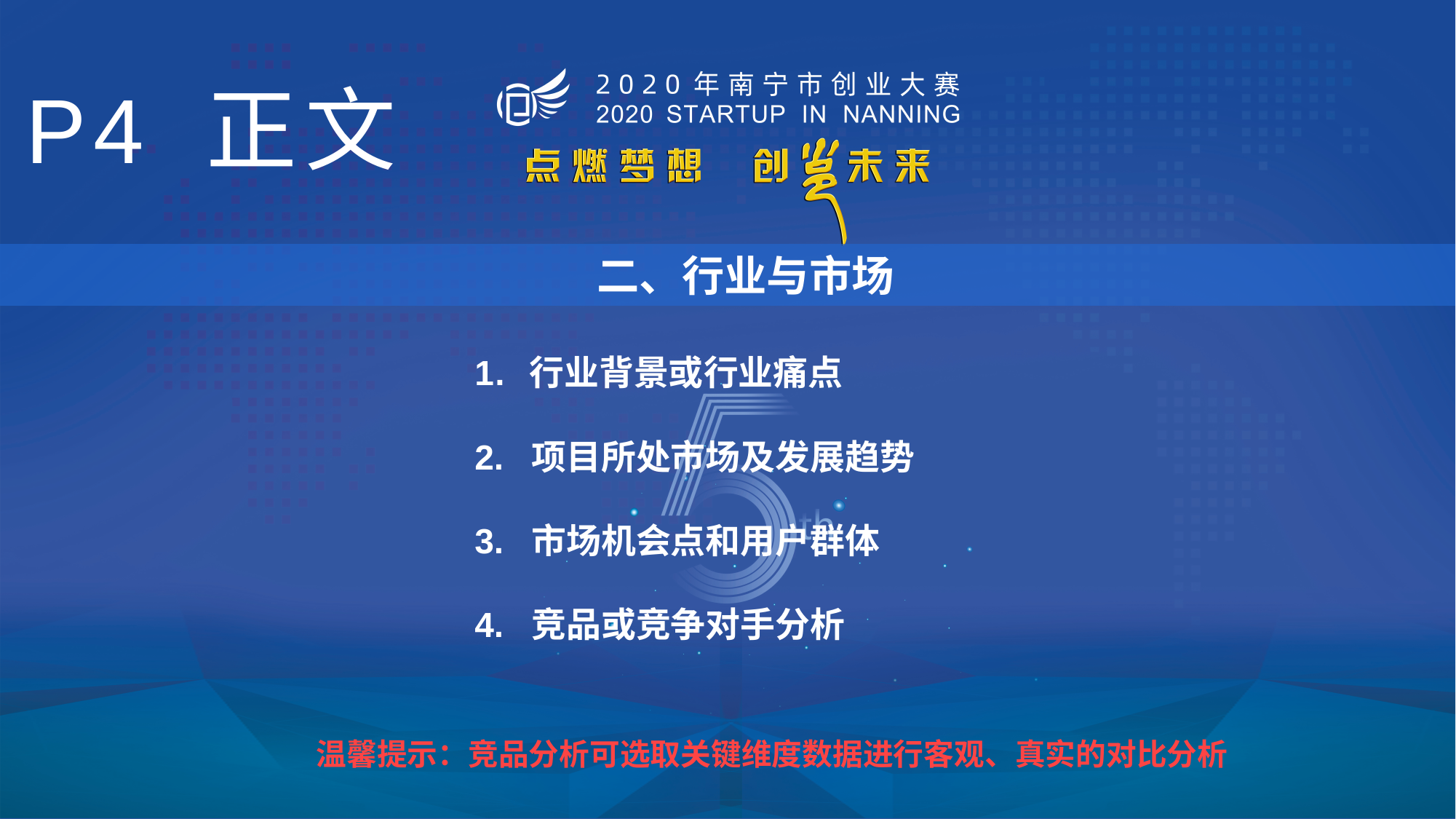

P4 正文
   二、行业与市场
行业背景或行业痛点

2.  项目所处市场及发展趋势

3.  市场机会点和用户群体

4.  竞品或竞争对手分析

温馨提示：竞品分析可选取关键维度数据进行客观、真实的对比分析